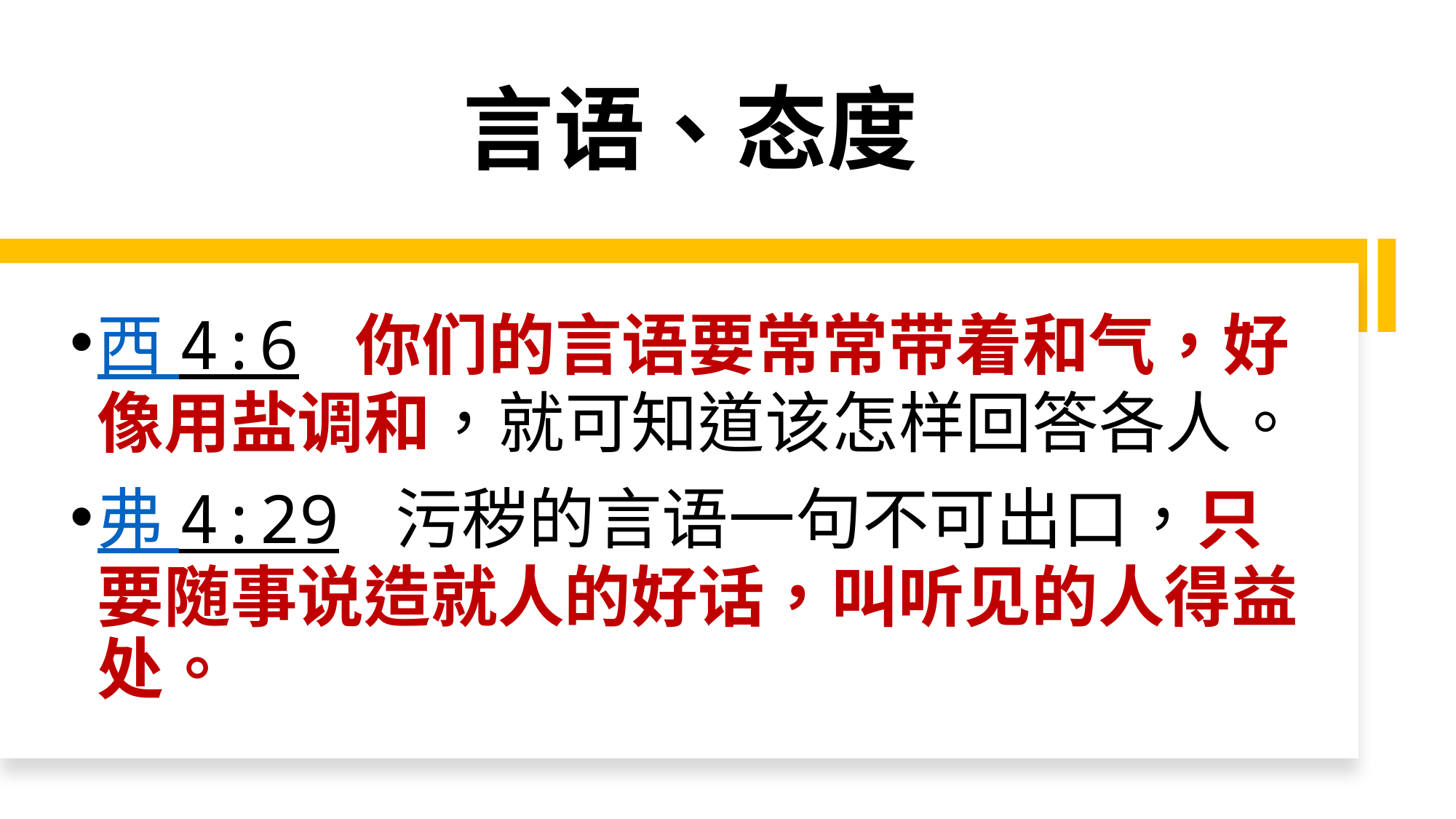

# 言语、态度

西 4:6 你们的言语要常常带着和气，好像用盐调和，就可知道该怎样回答各人。
弗 4:29 污秽的言语一句不可出口，只要随事说造就人的好话，叫听见的人得益处。